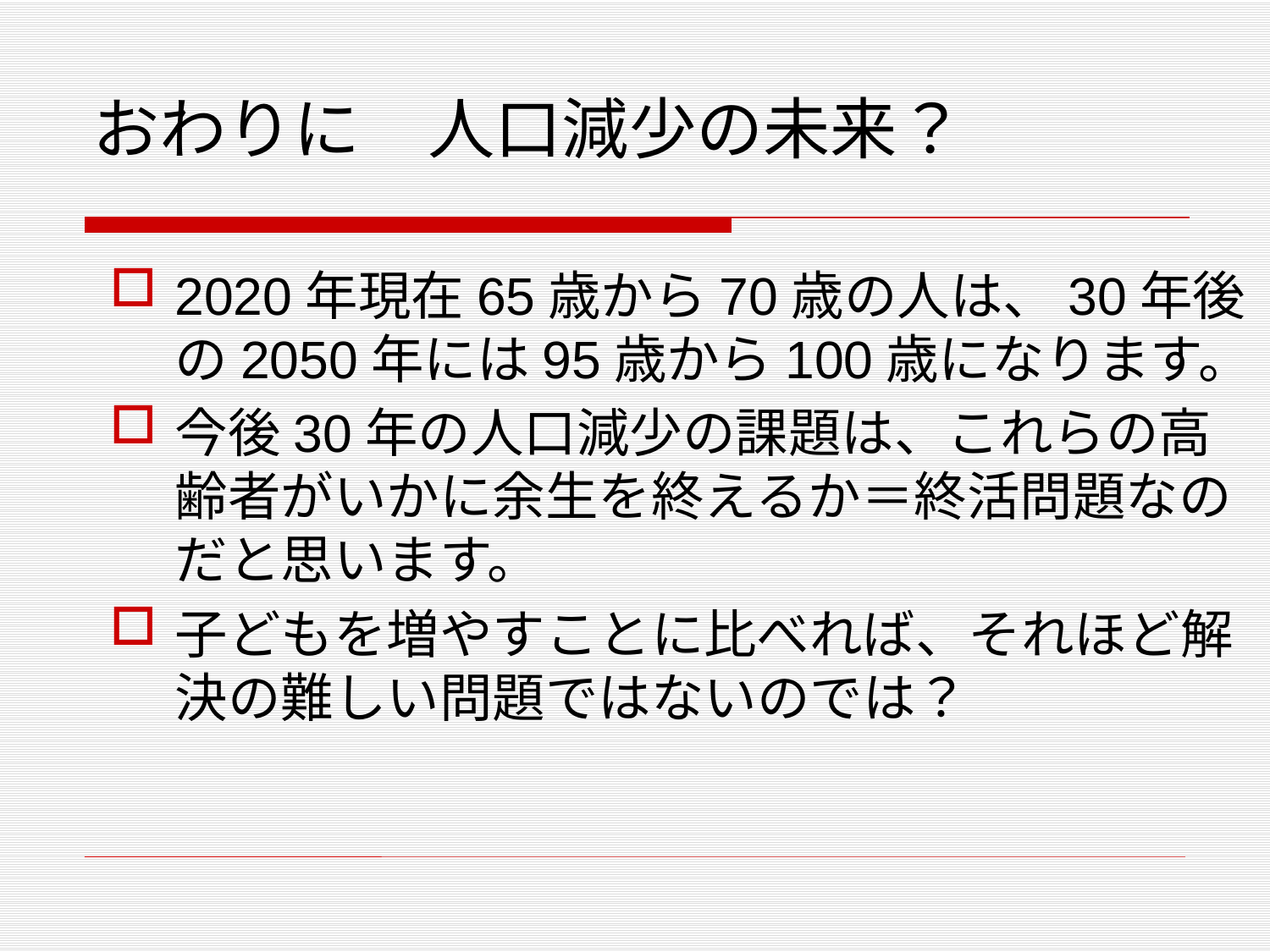

# おわりに　人口減少の未来？
2020年現在65歳から70歳の人は、30年後の2050年には95歳から100歳になります。
今後30年の人口減少の課題は、これらの高齢者がいかに余生を終えるか＝終活問題なのだと思います。
子どもを増やすことに比べれば、それほど解決の難しい問題ではないのでは？